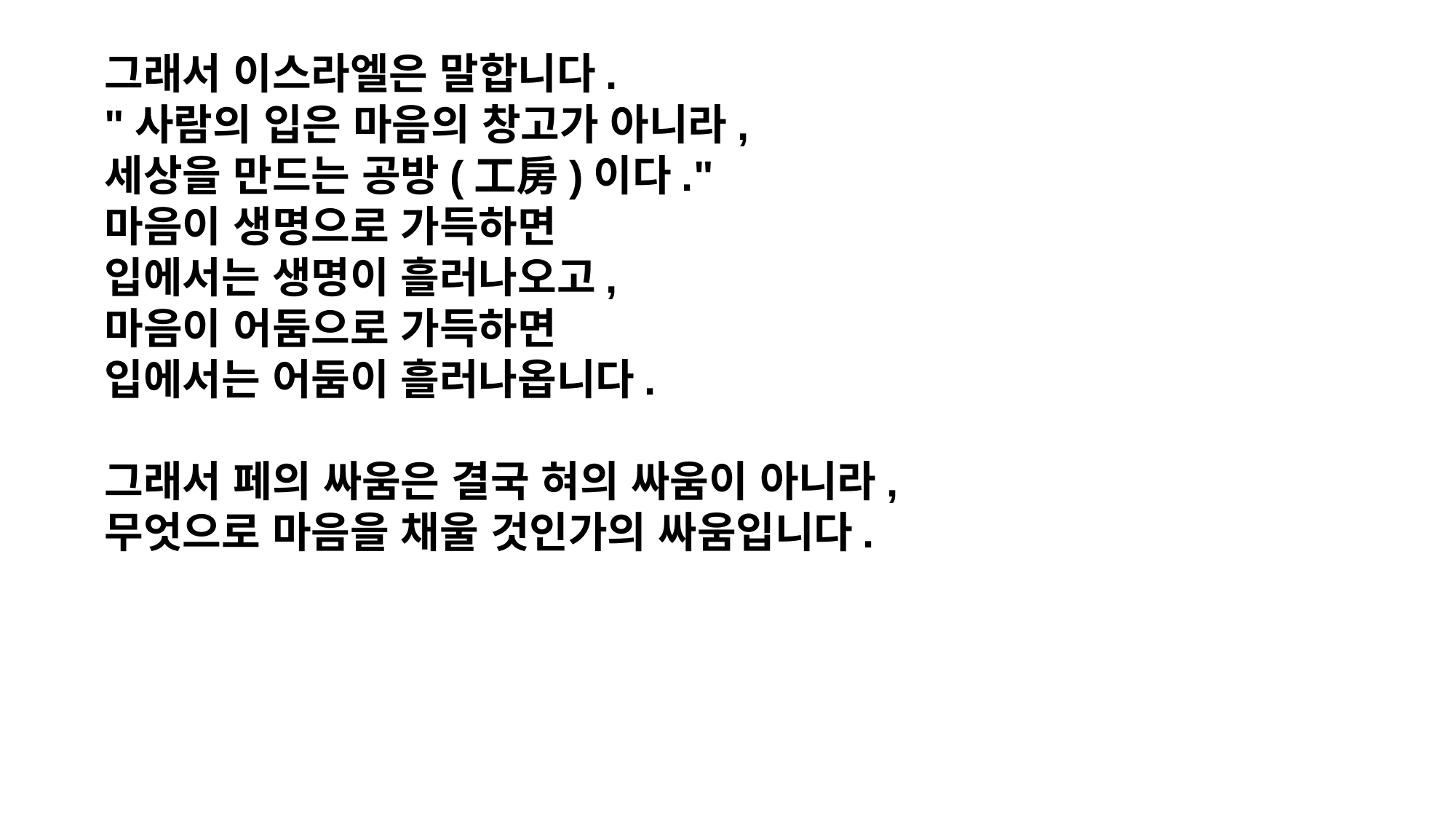

그래서 이스라엘은 말합니다.
"사람의 입은 마음의 창고가 아니라,
세상을 만드는 공방(工房)이다."
마음이 생명으로 가득하면
입에서는 생명이 흘러나오고,
마음이 어둠으로 가득하면
입에서는 어둠이 흘러나옵니다.

그래서 페의 싸움은 결국 혀의 싸움이 아니라,
무엇으로 마음을 채울 것인가의 싸움입니다.